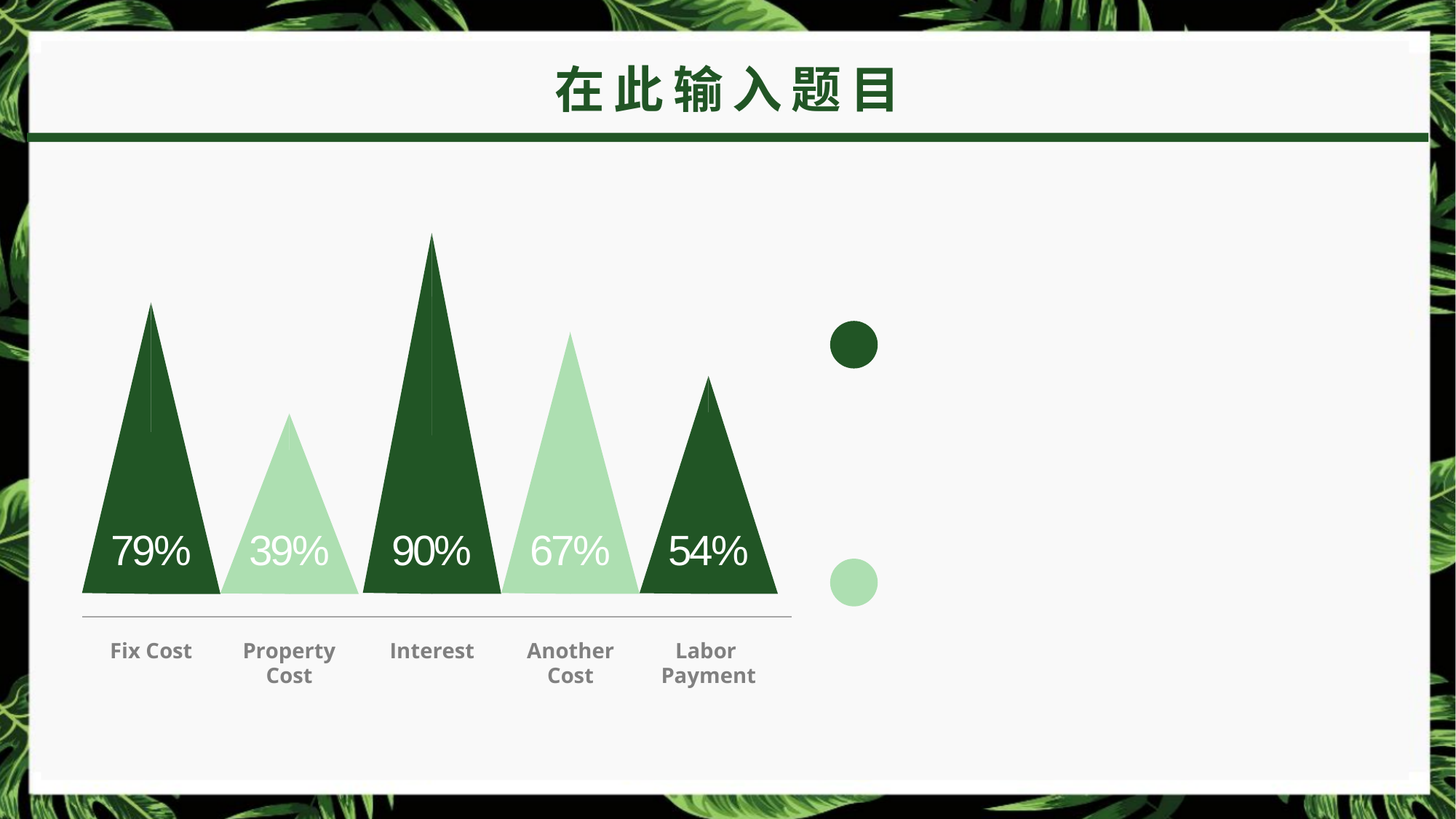

在此输入题目

79%
39%
90%
67%
54%
Fix Cost
Property
Cost
Interest
Another
Cost
Labor
Payment